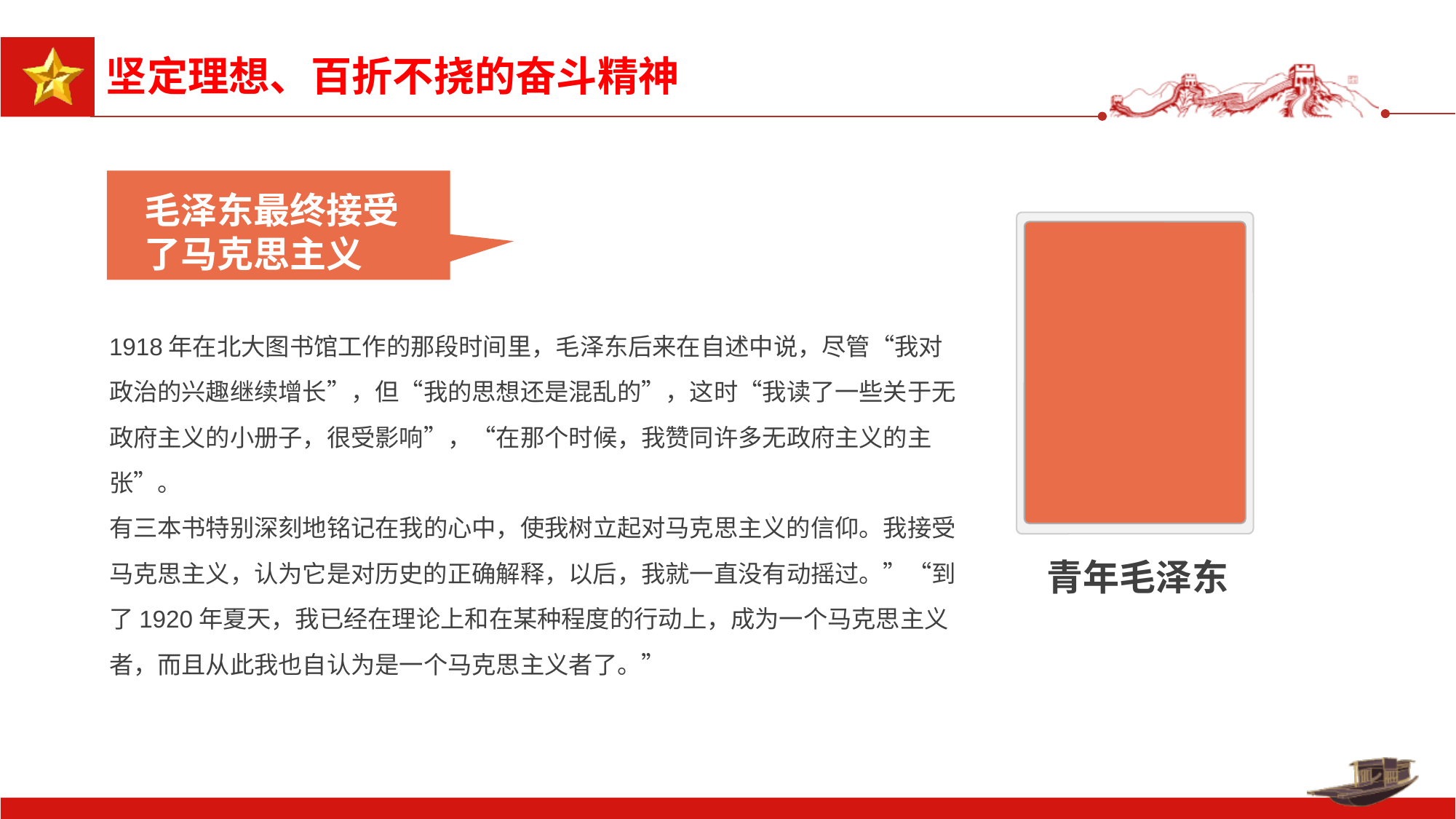

毛泽东最终接受了马克思主义

青年毛泽东
1918年在北大图书馆工作的那段时间里，毛泽东后来在自述中说，尽管“我对政治的兴趣继续增长”，但“我的思想还是混乱的”，这时“我读了一些关于无政府主义的小册子，很受影响”，“在那个时候，我赞同许多无政府主义的主张”。
有三本书特别深刻地铭记在我的心中，使我树立起对马克思主义的信仰。我接受马克思主义，认为它是对历史的正确解释，以后，我就一直没有动摇过。”“到了1920年夏天，我已经在理论上和在某种程度的行动上，成为一个马克思主义者，而且从此我也自认为是一个马克思主义者了。”